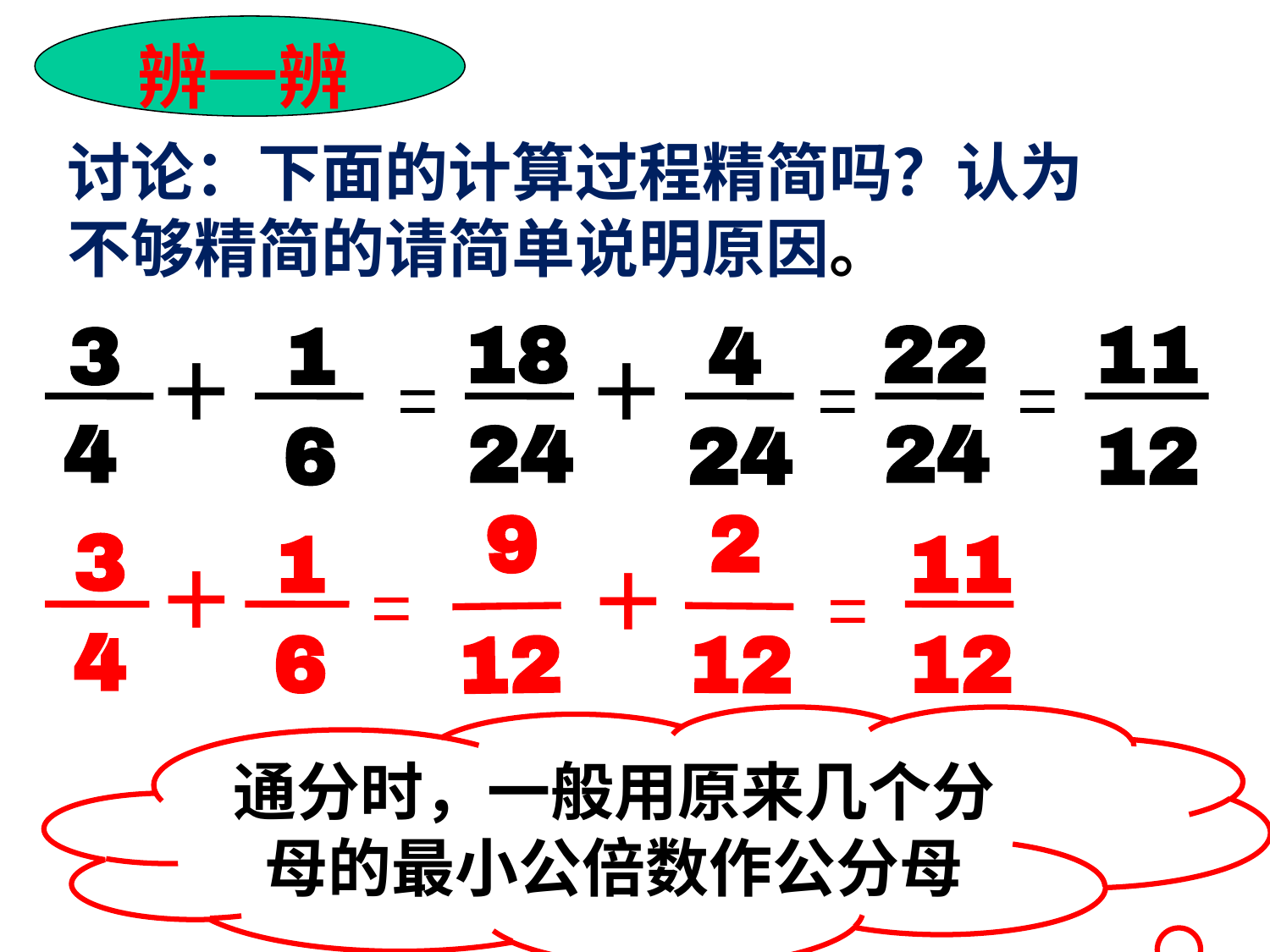

辨一辨
讨论：下面的计算过程精简吗？认为不够精简的请简单说明原因。

 18
22
 11
 3
 1
 4

＋
＋
=
=
=
 4

24

 24

24
 12
 6
 9
 2
 3
 1
11
＋
＋
=
=
 4

 6

12
12
12
通分时，一般用原来几个分母的最小公倍数作公分母